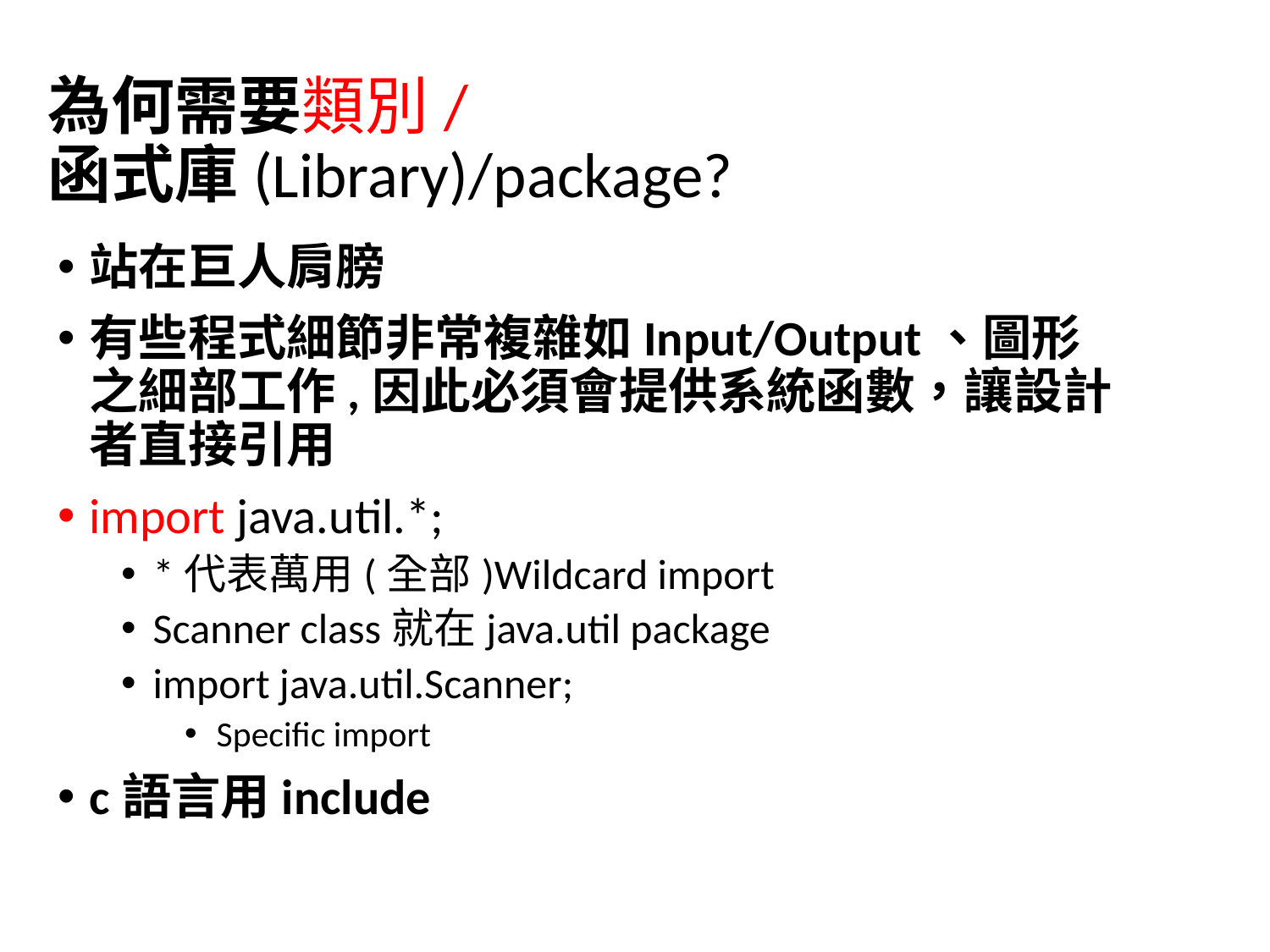

# 為何需要類別/ 函式庫(Library)/package?
站在巨人肩膀
有些程式細節非常複雜如Input/Output、圖形之細部工作,因此必須會提供系統函數，讓設計者直接引用
import java.util.*;
*代表萬用(全部)Wildcard import
Scanner class就在java.util package
import java.util.Scanner;
Specific import
c語言用include